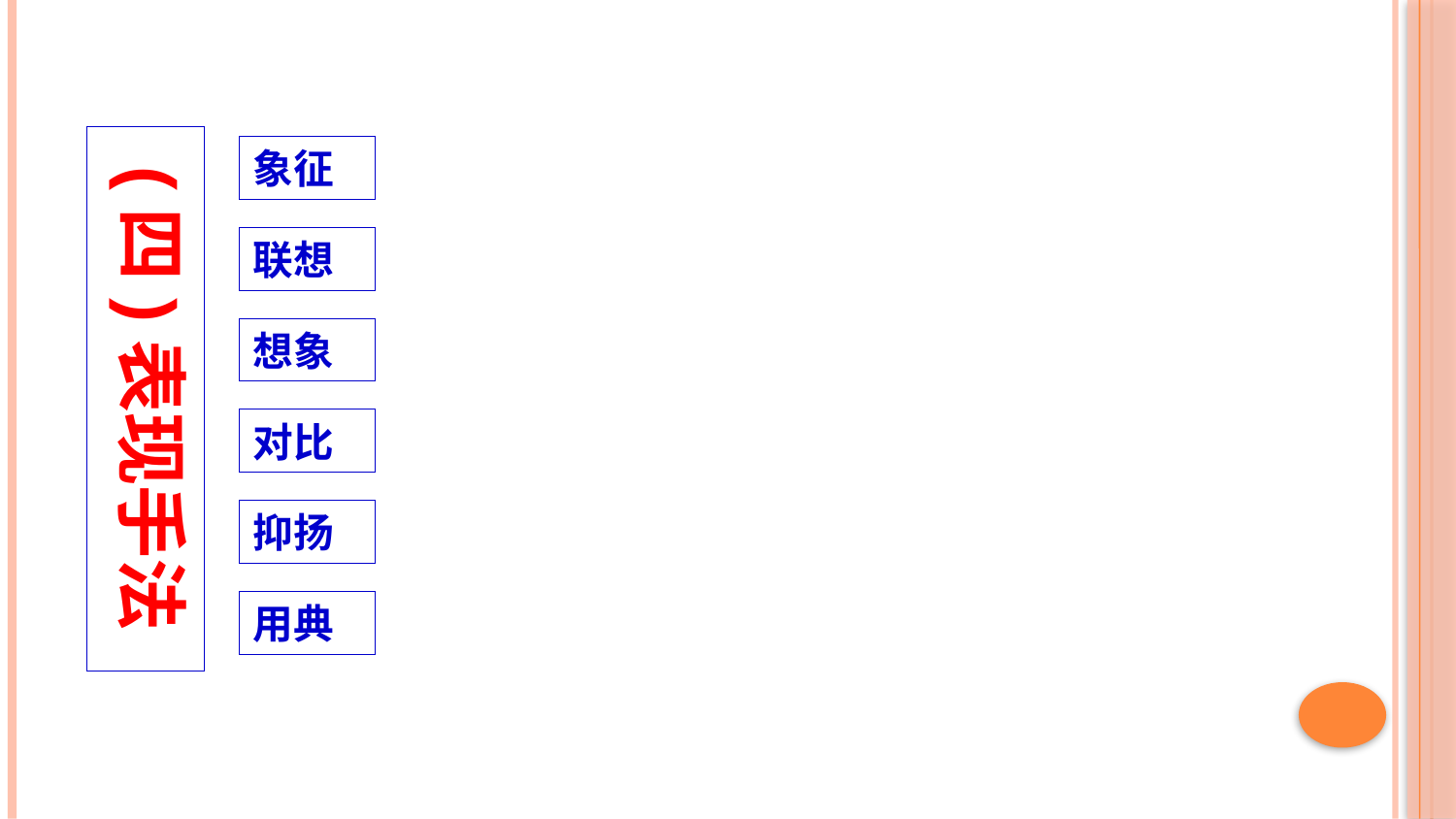

(四)表现手法
象征
联想
想象
对比
抑扬
用典